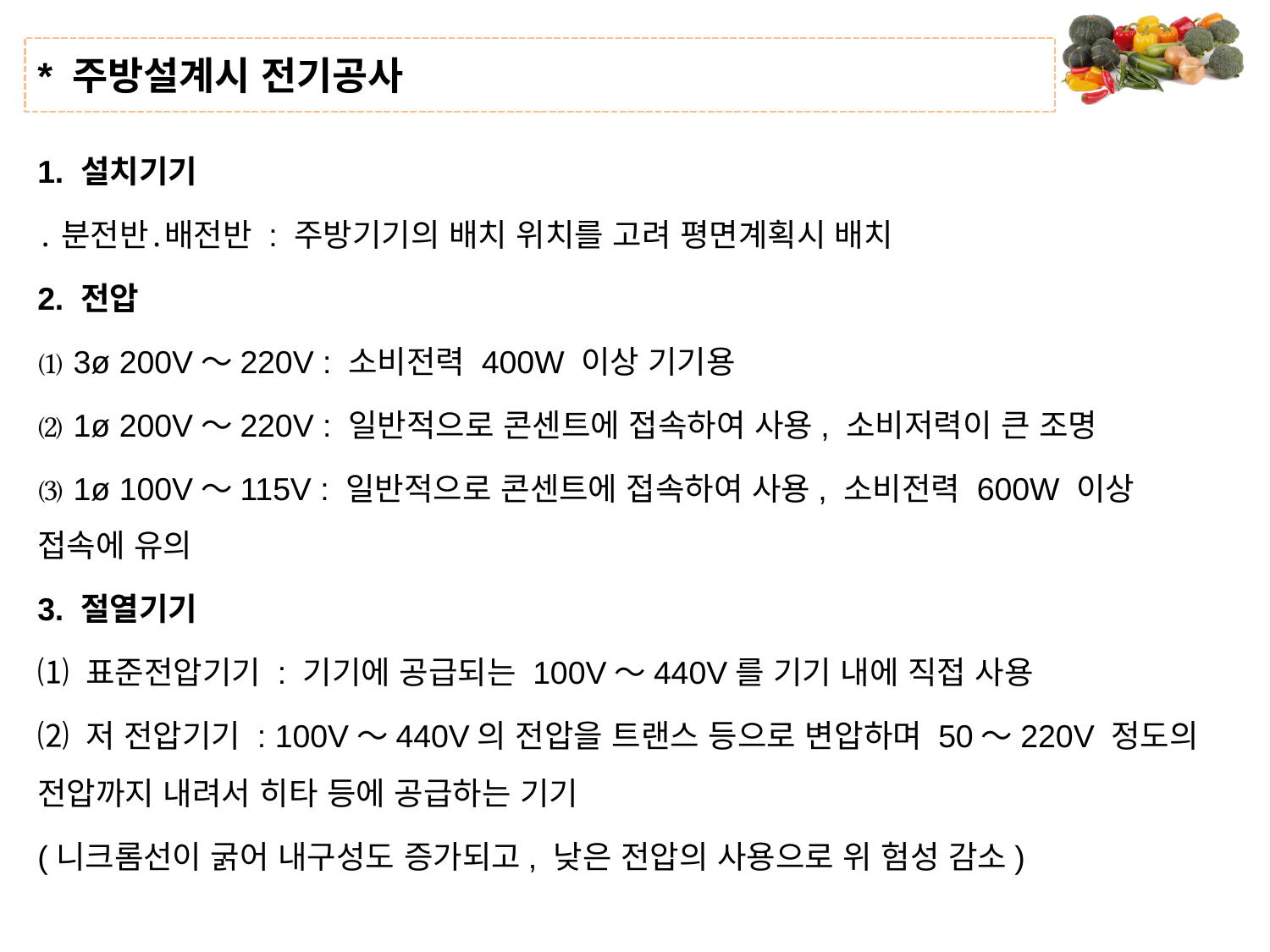

# * 주방설계시 전기공사
1. 설치기기
․분전반․배전반 : 주방기기의 배치 위치를 고려 평면계획시 배치
2. 전압
⑴ 3ø 200V～220V : 소비전력 400W 이상 기기용
⑵ 1ø 200V～220V : 일반적으로 콘센트에 접속하여 사용, 소비저력이 큰 조명
⑶ 1ø 100V～115V : 일반적으로 콘센트에 접속하여 사용, 소비전력 600W 이상 접속에 유의
3. 절열기기
⑴ 표준전압기기 : 기기에 공급되는 100V～440V를 기기 내에 직접 사용
⑵ 저 전압기기 : 100V～440V의 전압을 트랜스 등으로 변압하며 50～220V 정도의 전압까지 내려서 히타 등에 공급하는 기기
(니크롬선이 굵어 내구성도 증가되고, 낮은 전압의 사용으로 위 험성 감소)